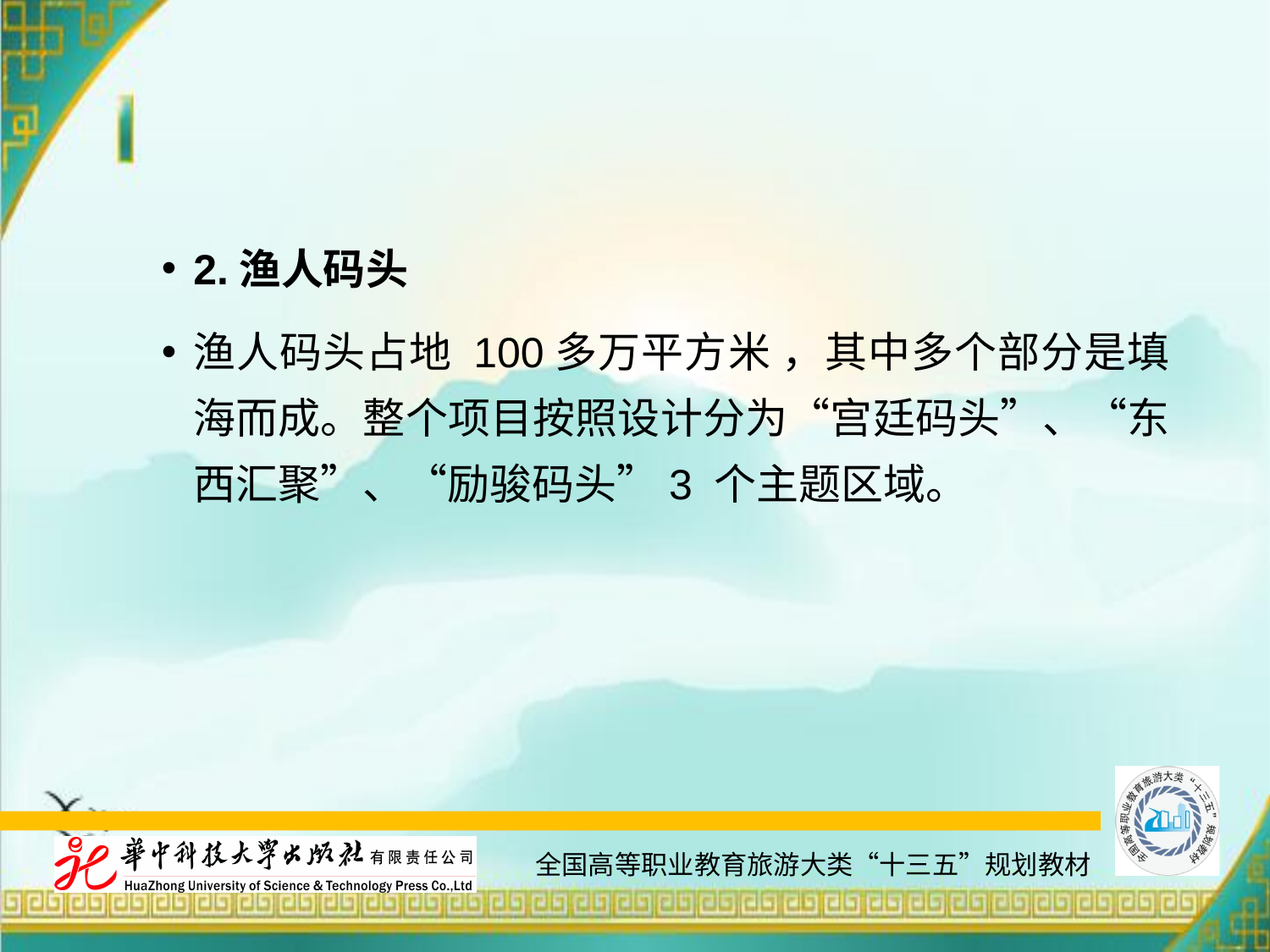

#
2.渔人码头
渔人码头占地 100多万平方米 ，其中多个部分是填海而成。整个项目按照设计分为“宫廷码头”、“东西汇聚”、“励骏码头”3 个主题区域。